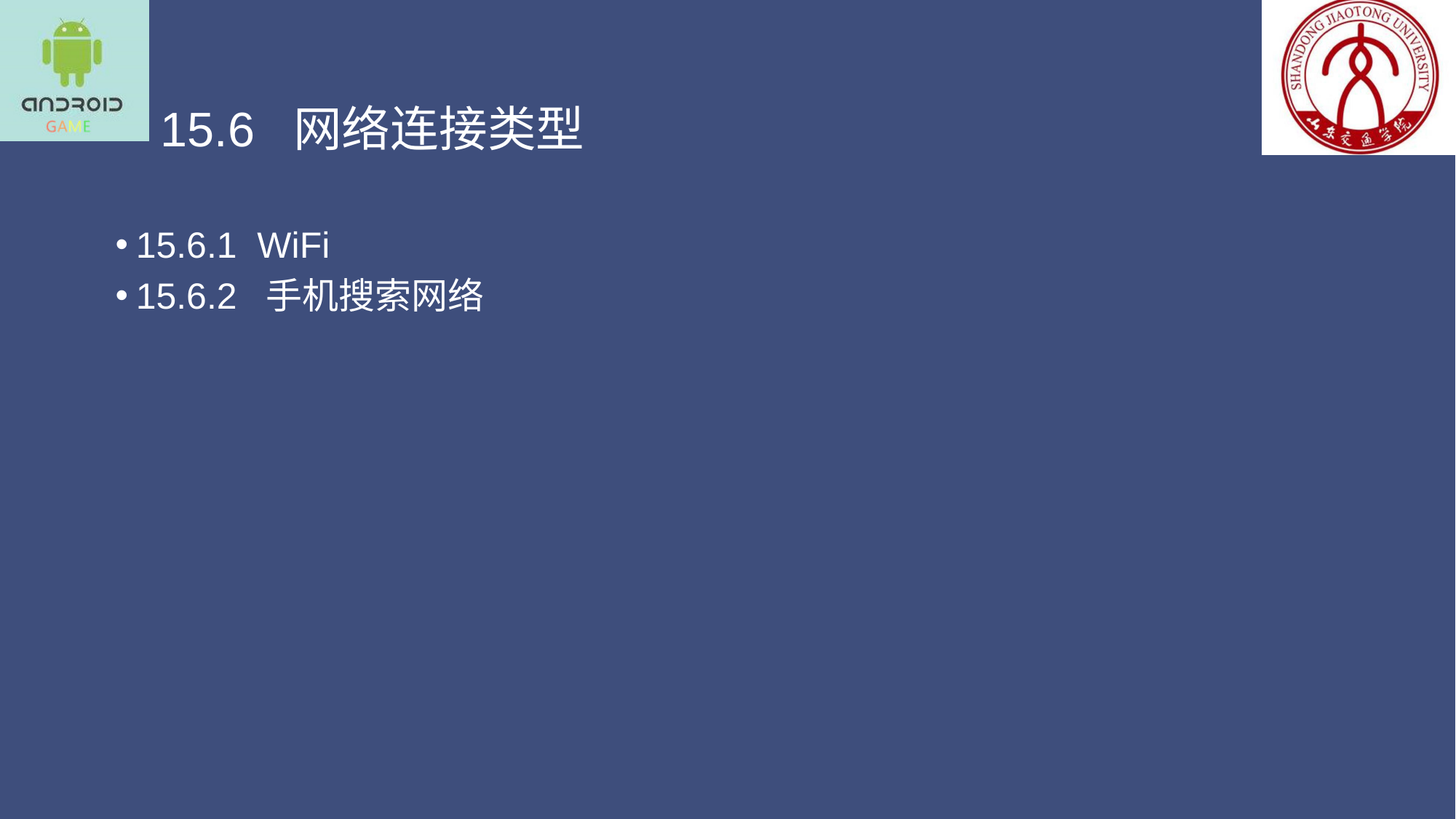

# 15.6  网络连接类型
15.6.1  WiFi
15.6.2  手机搜索网络